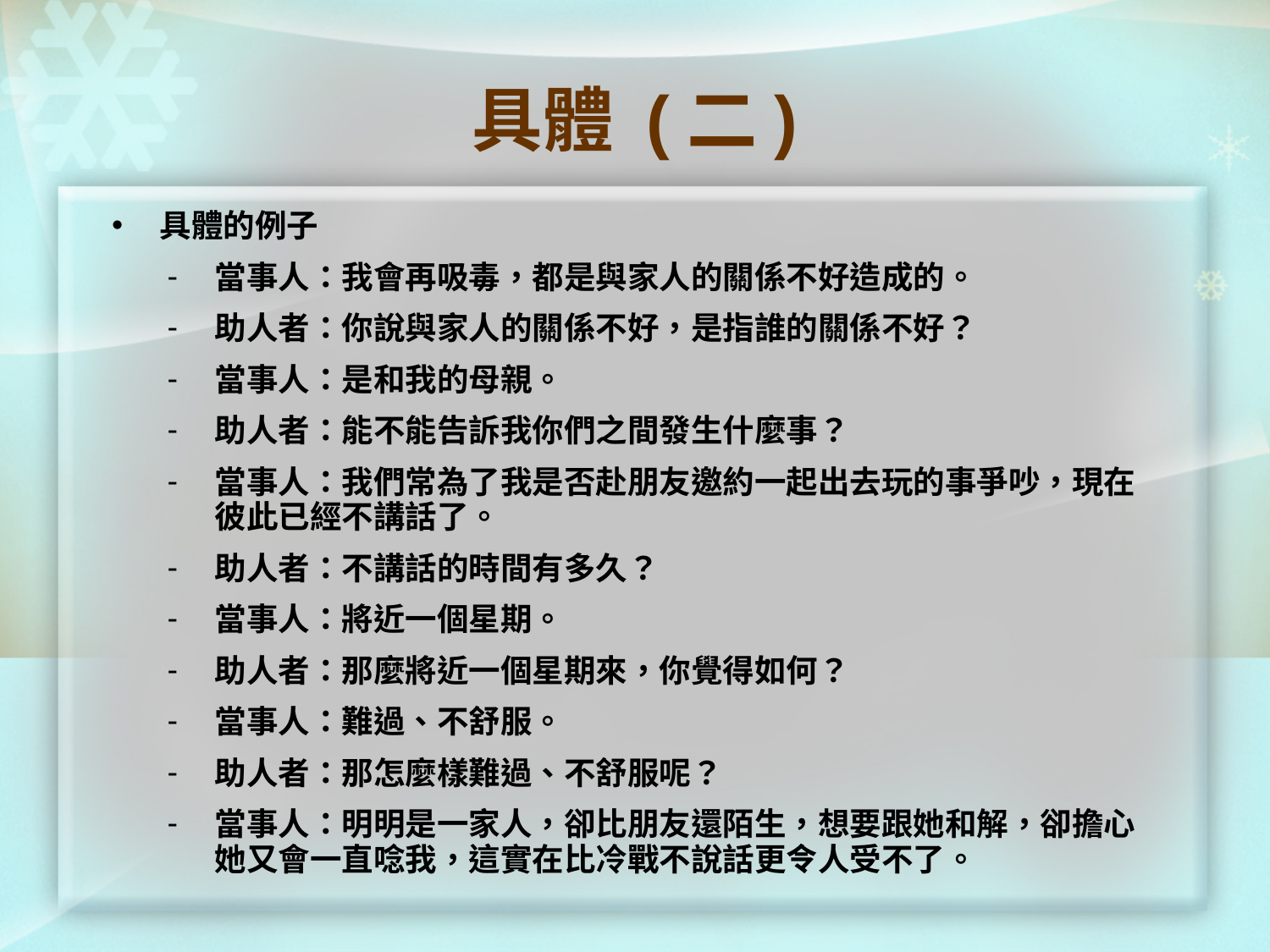

# 具體 (二)
具體的例子
當事人：我會再吸毒，都是與家人的關係不好造成的。
助人者：你說與家人的關係不好，是指誰的關係不好？
當事人：是和我的母親。
助人者：能不能告訴我你們之間發生什麼事？
當事人：我們常為了我是否赴朋友邀約一起出去玩的事爭吵，現在彼此已經不講話了。
助人者：不講話的時間有多久？
當事人：將近一個星期。
助人者：那麼將近一個星期來，你覺得如何？
當事人：難過、不舒服。
助人者：那怎麼樣難過、不舒服呢？
當事人：明明是一家人，卻比朋友還陌生，想要跟她和解，卻擔心她又會一直唸我，這實在比冷戰不說話更令人受不了。